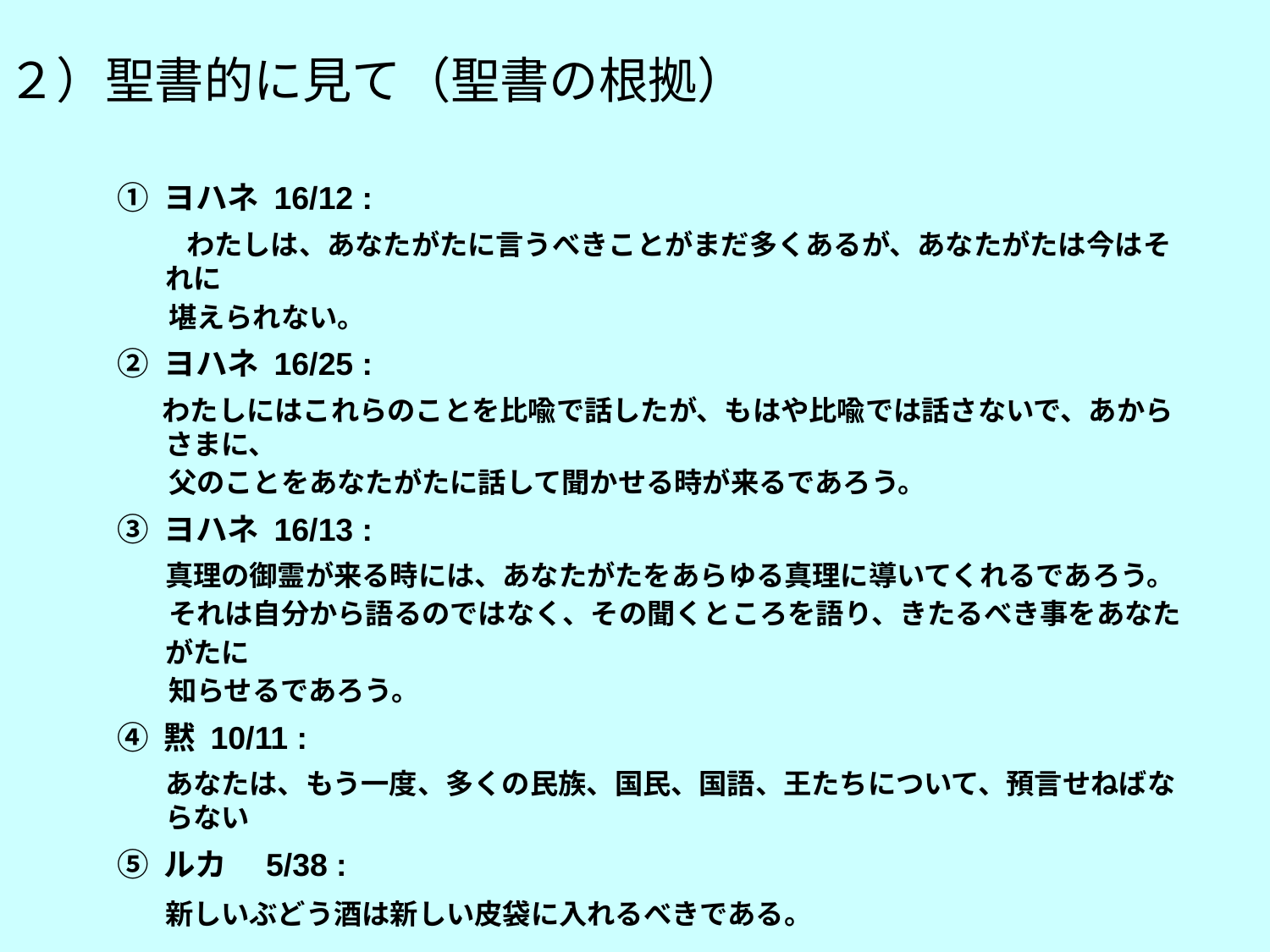

２）聖書的に見て（聖書の根拠）
① ヨハネ 16/12 :
　　  わたしは、あなたがたに言うべきことがまだ多くあるが、あなたがたは今はそれに
       堪えられない。
② ヨハネ 16/25 :
      わたしにはこれらのことを比喩で話したが、もはや比喩では話さないで、あからさまに、
       父のことをあなたがたに話して聞かせる時が来るであろう。
③ ヨハネ 16/13 :
	真理の御霊が来る時には、あなたがたをあらゆる真理に導いてくれるであろう。
       それは自分から語るのではなく、その聞くところを語り、きたるべき事をあなたがたに
       知らせるであろう。
④ 黙 10/11 :
	あなたは、もう一度、多くの民族、国民、国語、王たちについて、預言せねばならない
⑤ ルカ　5/38 :
	新しいぶどう酒は新しい皮袋に入れるべきである。